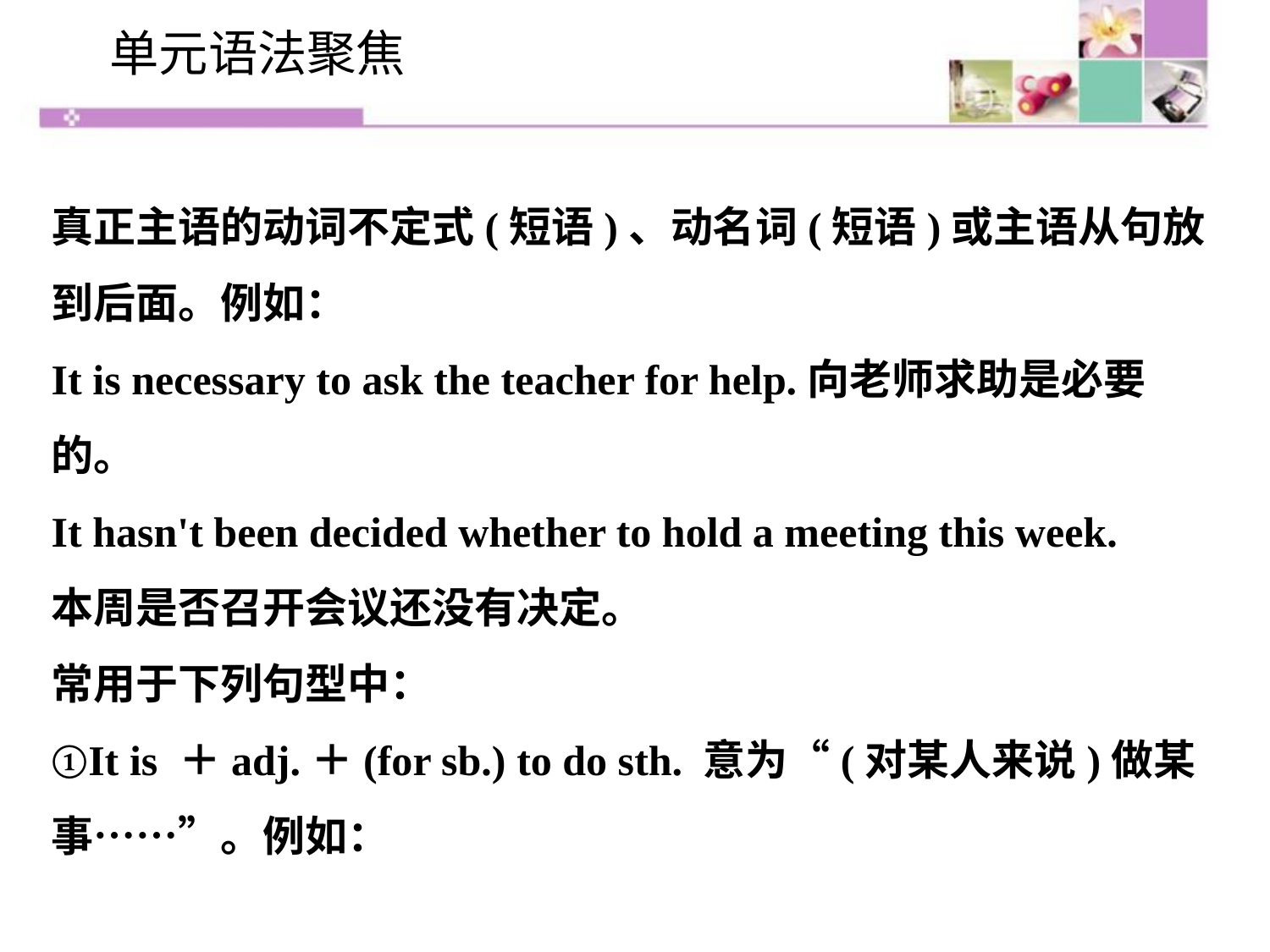

单元语法聚焦

真正主语的动词不定式(短语)、动名词(短语)或主语从句放到后面。例如：
It is necessary to ask the teacher for help.向老师求助是必要的。
It hasn't been decided whether to hold a meeting this week.
本周是否召开会议还没有决定。
常用于下列句型中：
①It is ＋adj.＋(for sb.) to do sth. 意为“(对某人来说)做某事……”。例如：